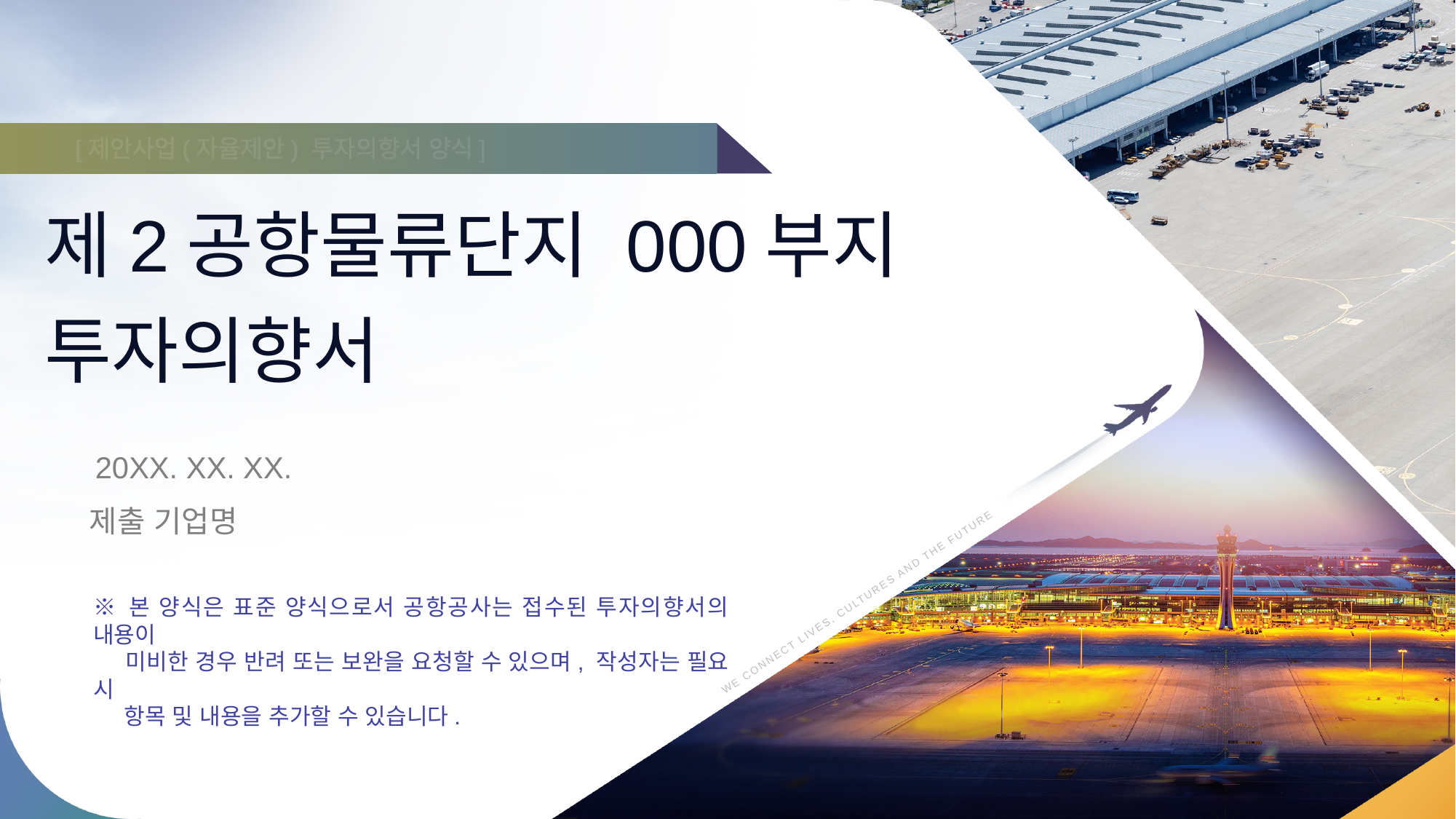

[제안사업(자율제안) 투자의향서 양식]
제2공항물류단지 000부지

투자의향서
20XX. XX. XX.
제출 기업명
※ 본 양식은 표준 양식으로서 공항공사는 접수된 투자의향서의 내용이
    미비한 경우 반려 또는 보완을 요청할 수 있으며, 작성자는 필요 시
    항목 및 내용을 추가할 수 있습니다.
WE CONNECT LIVES, CULTURES AND THE FUTURE